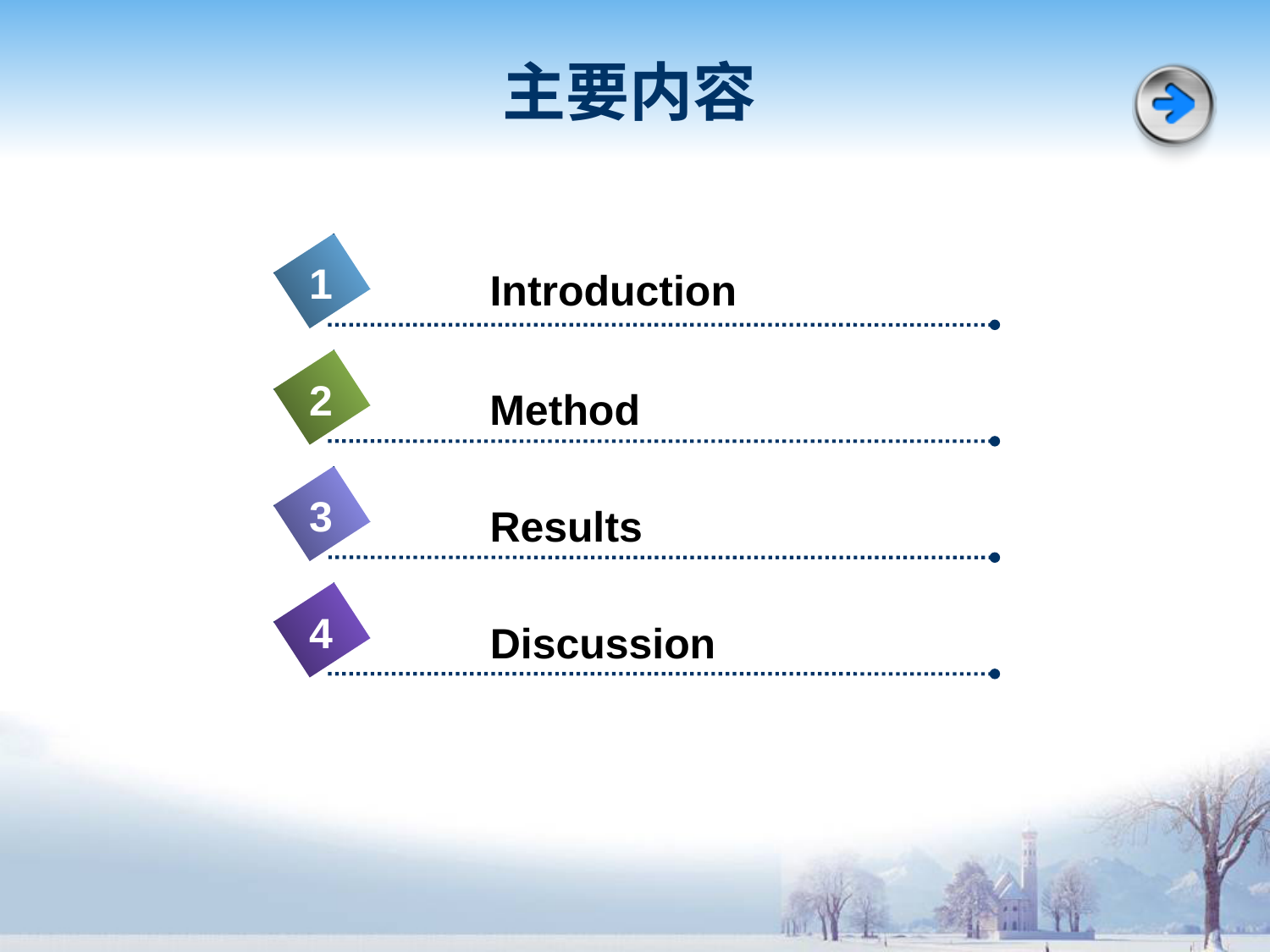

# 主要内容

1
Introduction

2
Method

3
Results

4
Discussion